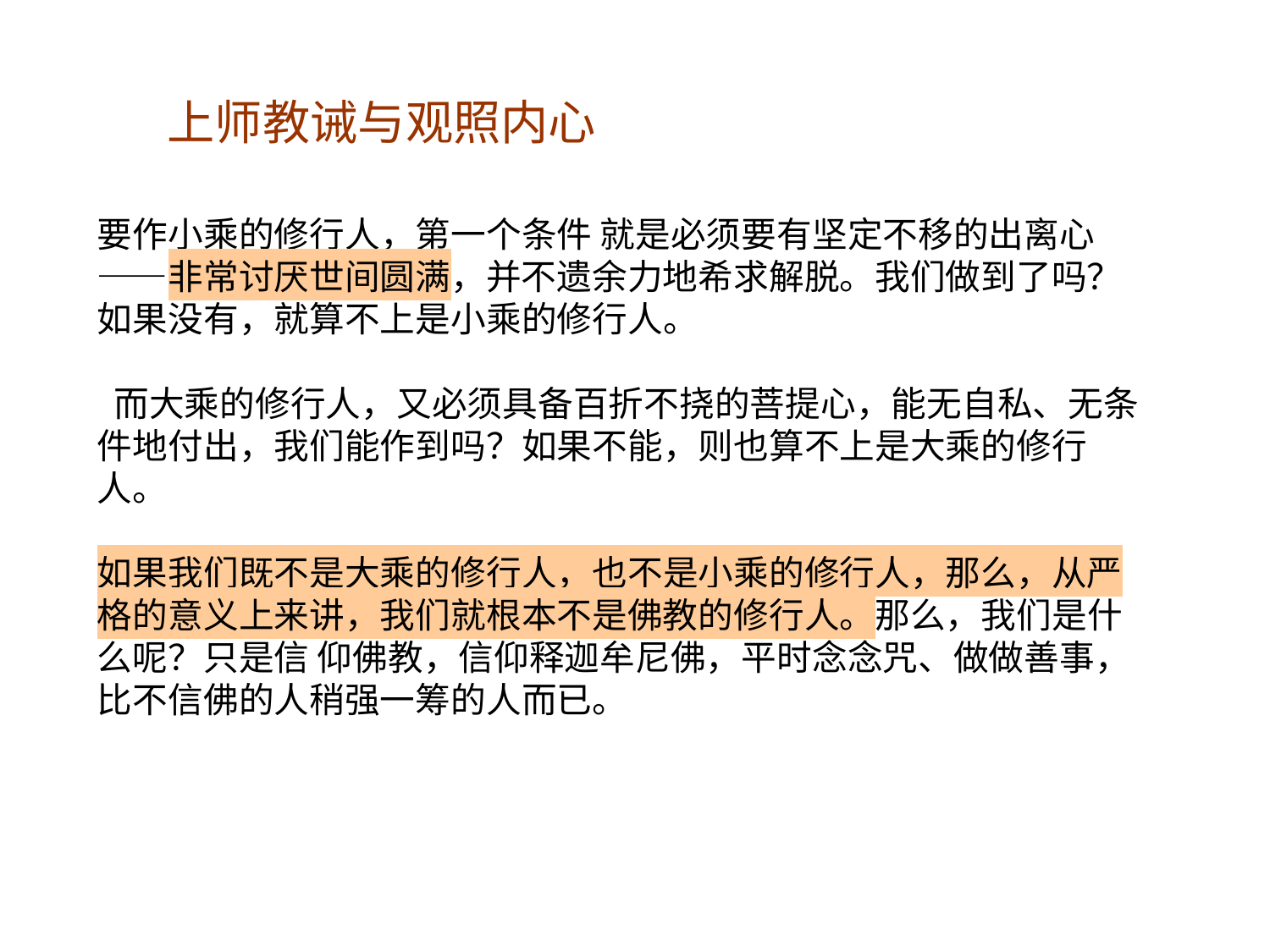

上师教诫与观照内心
要作小乘的修行人，第一个条件 就是必须要有坚定不移的出离心——非常讨厌世间圆满，并不遗余力地希求解脱。我们做到了吗？ 如果没有，就算不上是小乘的修行人。

 而大乘的修行人，又必须具备百折不挠的菩提心，能无自私、无条件地付出，我们能作到吗？如果不能，则也算不上是大乘的修行人。

如果我们既不是大乘的修行人，也不是小乘的修行人，那么，从严格的意义上来讲，我们就根本不是佛教的修行人。那么，我们是什么呢？只是信 仰佛教，信仰释迦牟尼佛，平时念念咒、做做善事， 比不信佛的人稍强一筹的人而已。